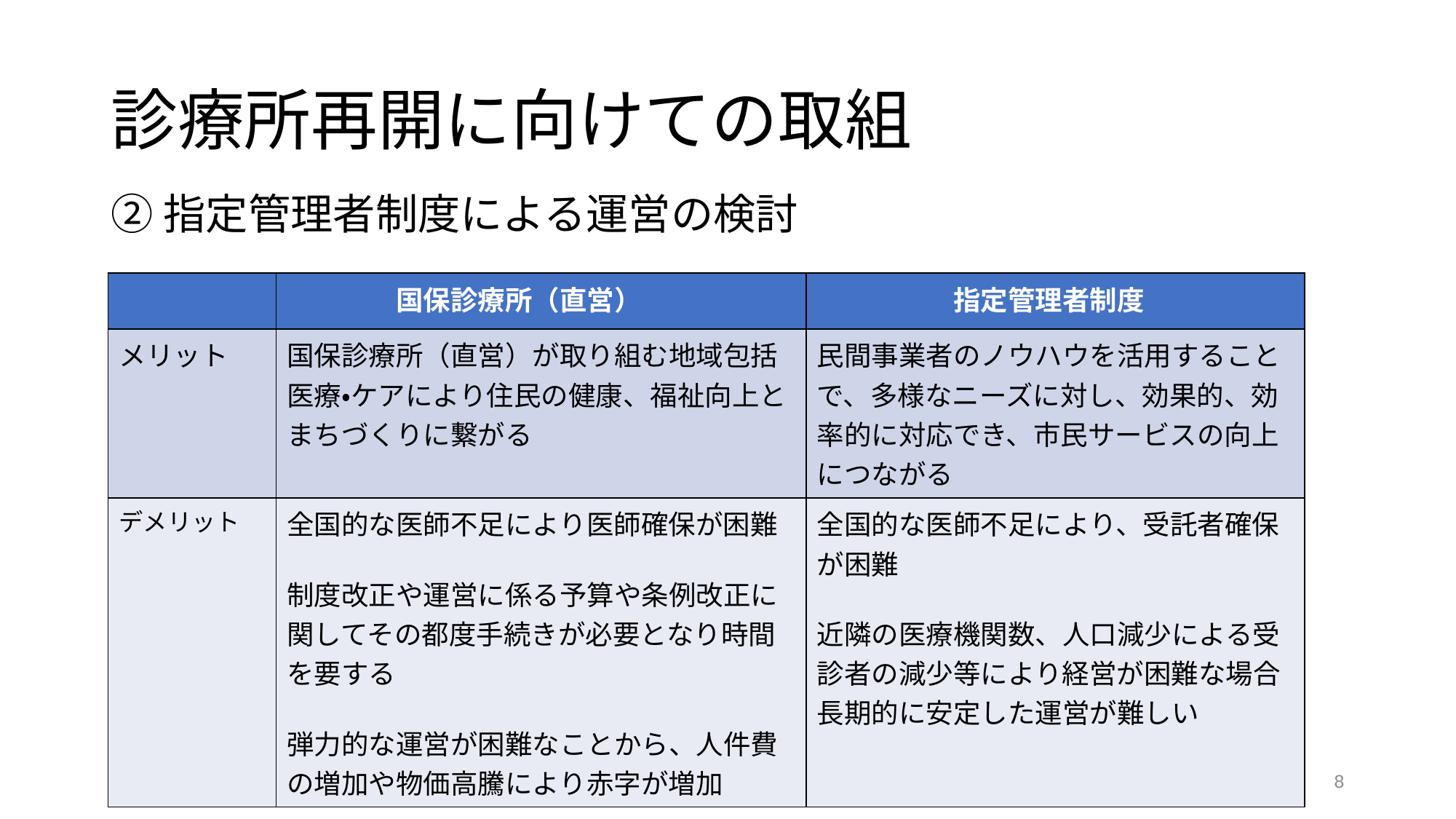

# 診療所再開に向けての取組
②指定管理者制度による運営の検討

|  | 国保診療所（直営） | 指定管理者制度 |
| --- | --- | --- |
| メリット | 国保診療所（直営）が取り組む地域包括医療・ケアにより住民の健康、福祉向上とまちづくりに繋がる | 民間事業者のノウハウを活用することで、多様なニーズに対し、効果的、効率的に対応でき、市民サービスの向上につながる |
| デメリット | 全国的な医師不足により医師確保が困難 制度改正や運営に係る予算や条例改正に関してその都度手続きが必要となり時間を要する 弾力的な運営が困難なことから、人件費の増加や物価高騰により赤字が増加 | 全国的な医師不足により、受託者確保が困難 近隣の医療機関数、人口減少による受診者の減少等により経営が困難な場合 長期的に安定した運営が難しい |
8